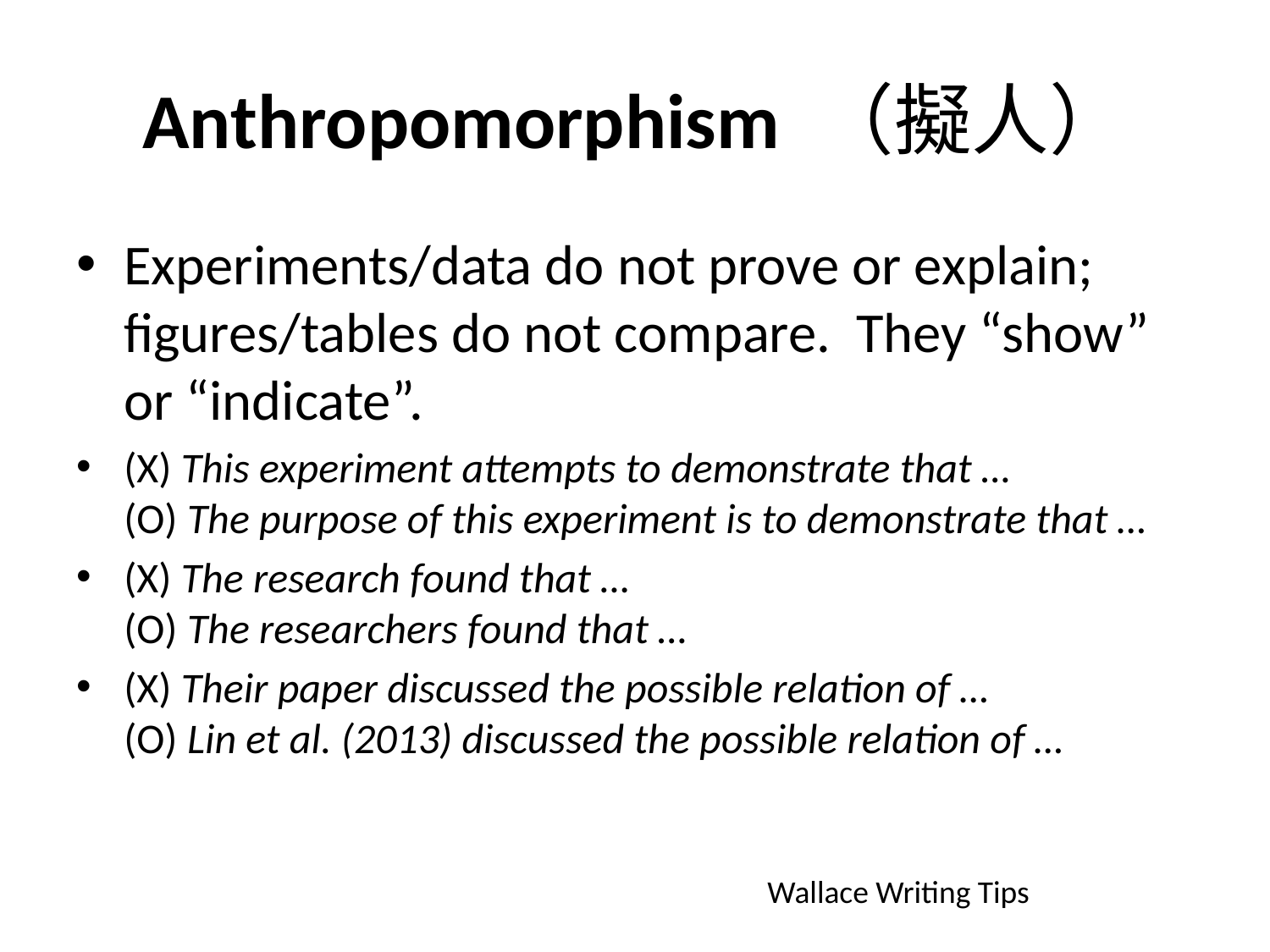

# Anthropomorphism （擬人）
Experiments/data do not prove or explain; figures/tables do not compare.  They “show” or “indicate”.
(X) This experiment attempts to demonstrate that …
(O) The purpose of this experiment is to demonstrate that …
(X) The research found that …
(O) The researchers found that …
(X) Their paper discussed the possible relation of …
(O) Lin et al. (2013) discussed the possible relation of …

Wallace Writing Tips